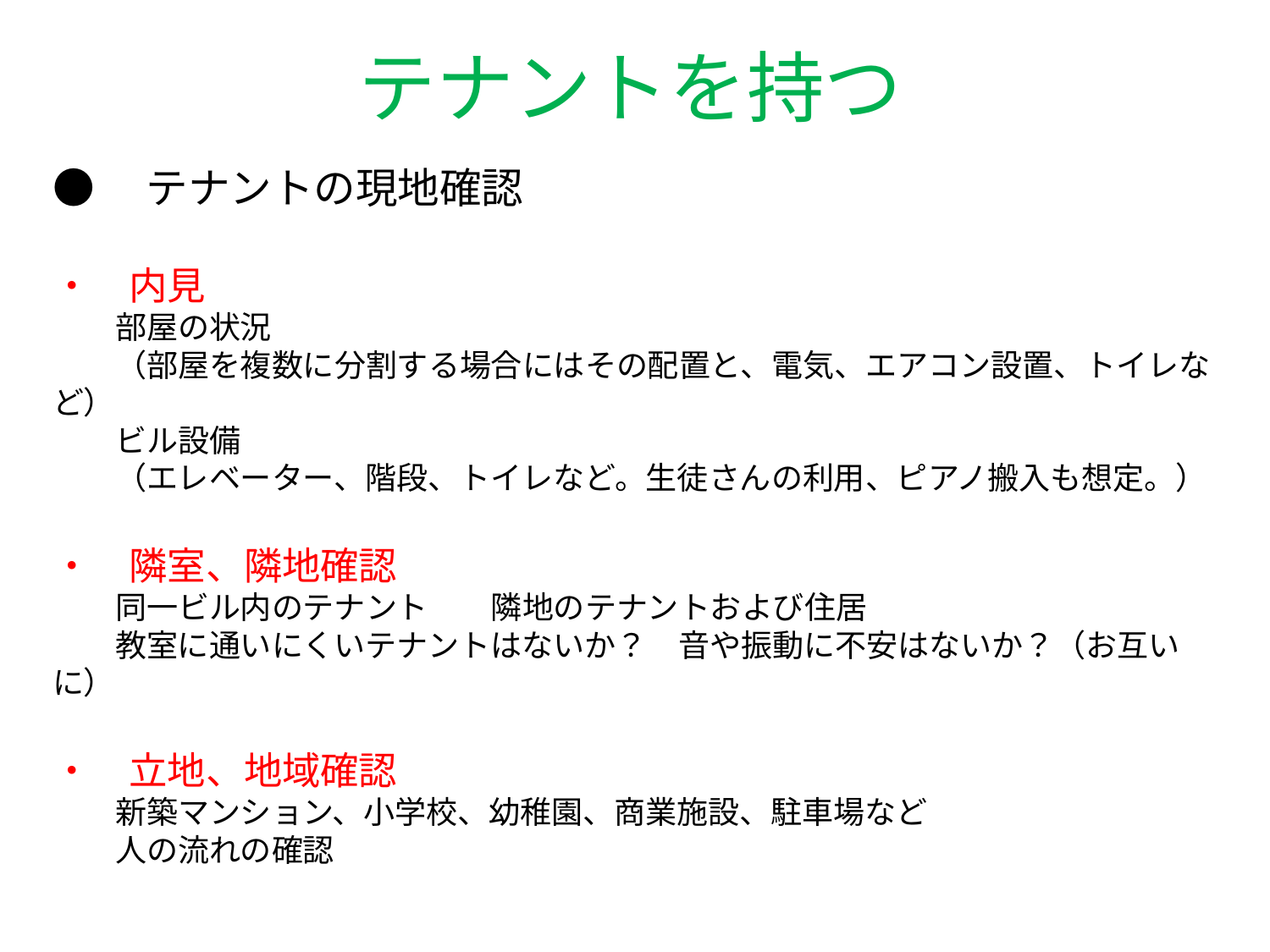

テナントを持つ
# ●　テナントの現地確認 ・　内見 　　部屋の状況 　　（部屋を複数に分割する場合にはその配置と、電気、エアコン設置、トイレなど） 　　ビル設備 　　（エレベーター、階段、トイレなど。生徒さんの利用、ピアノ搬入も想定。） ・　隣室、隣地確認 　　同一ビル内のテナント　　隣地のテナントおよび住居 　　教室に通いにくいテナントはないか？　音や振動に不安はないか？（お互いに） ・　立地、地域確認 　　新築マンション、小学校、幼稚園、商業施設、駐車場など 　　人の流れの確認